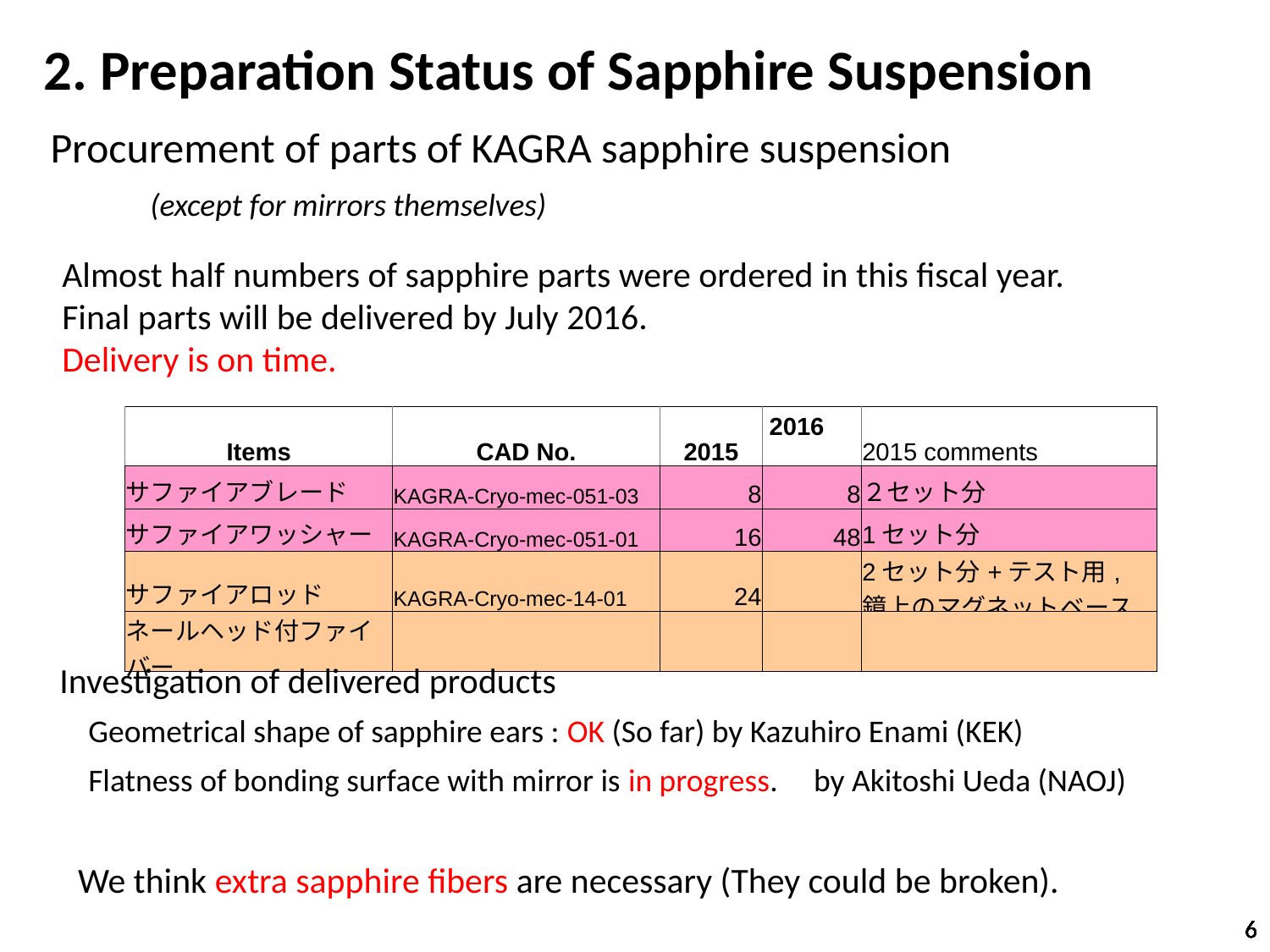

2. Preparation Status of Sapphire Suspension
Procurement of parts of KAGRA sapphire suspension
 (except for mirrors themselves)
Almost half numbers of sapphire parts were ordered in this fiscal year.
Final parts will be delivered by July 2016.
Delivery is on time.
| Items | CAD No. | 2015 | 2016 | 2015 comments |
| --- | --- | --- | --- | --- |
| サファイアブレード | KAGRA-Cryo-mec-051-03 | 8 | 8 | ２セット分 |
| サファイアワッシャー | KAGRA-Cryo-mec-051-01 | 16 | 48 | 1セット分 |
| サファイアロッド | KAGRA-Cryo-mec-14-01 | 24 |  | 2セット分+テスト用, 鏡上のマグネットベース |
| ネールヘッド付ファイバー |  |  |  |  |
Investigation of delivered products
    Geometrical shape of sapphire ears : OK (So far) by Kazuhiro Enami (KEK)
    Flatness of bonding surface with mirror is in progress.     by Akitoshi Ueda (NAOJ)
We think extra sapphire fibers are necessary (They could be broken).
6
6
6
6
6
6
6